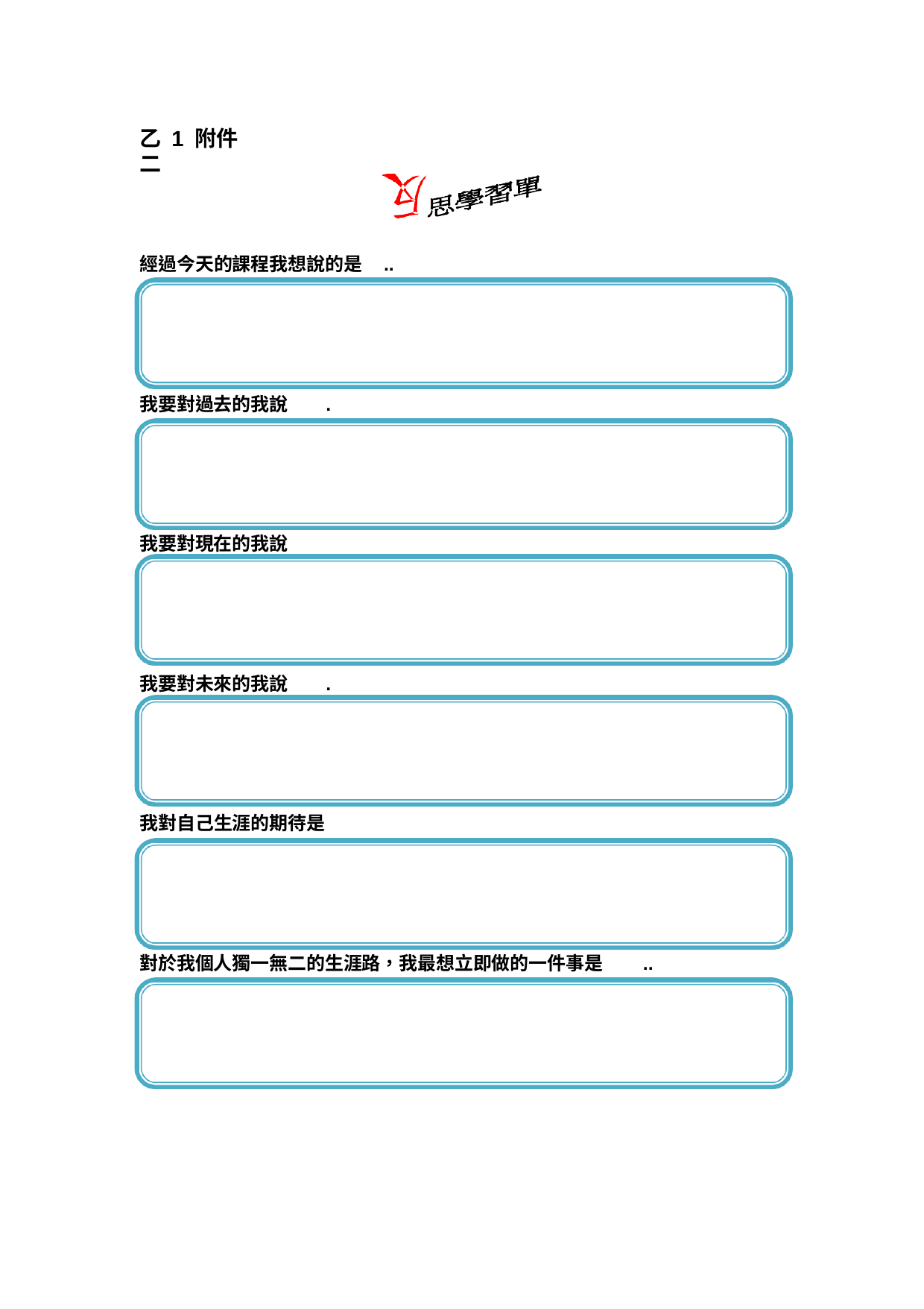

乙 1 附件二

經過今天的課程我想說的是	..

.
我要對過去的我說
.

我要對現在的我說

我要對未來的我說
.

我對自己生涯的期待是

對於我個人獨一無二的生涯路，我最想立即做的一件事是
..